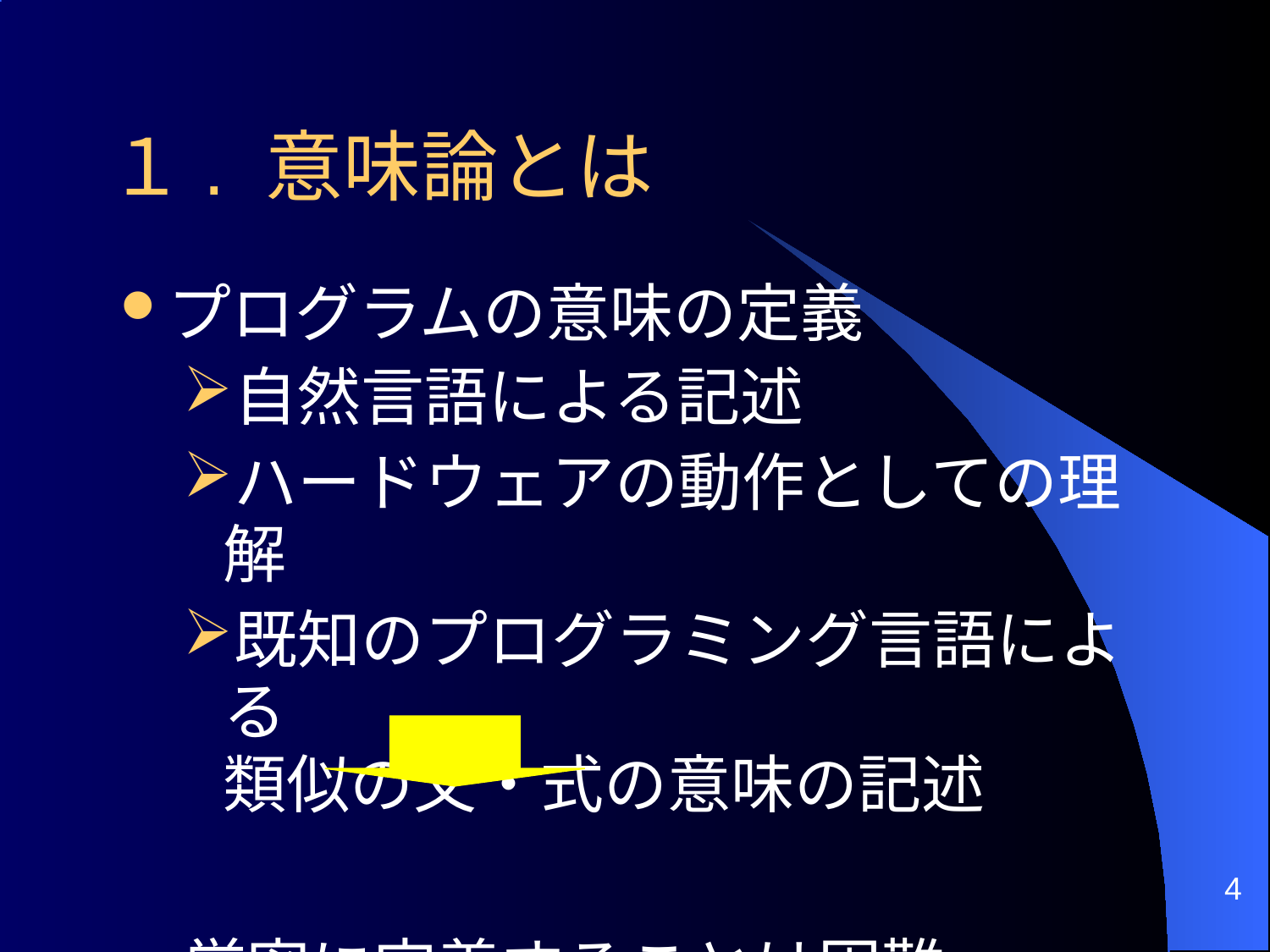

# １. 意味論とは
プログラムの意味の定義
自然言語による記述
ハードウェアの動作としての理解
既知のプログラミング言語による
類似の文・式の意味の記述

厳密に定義することは困難

4